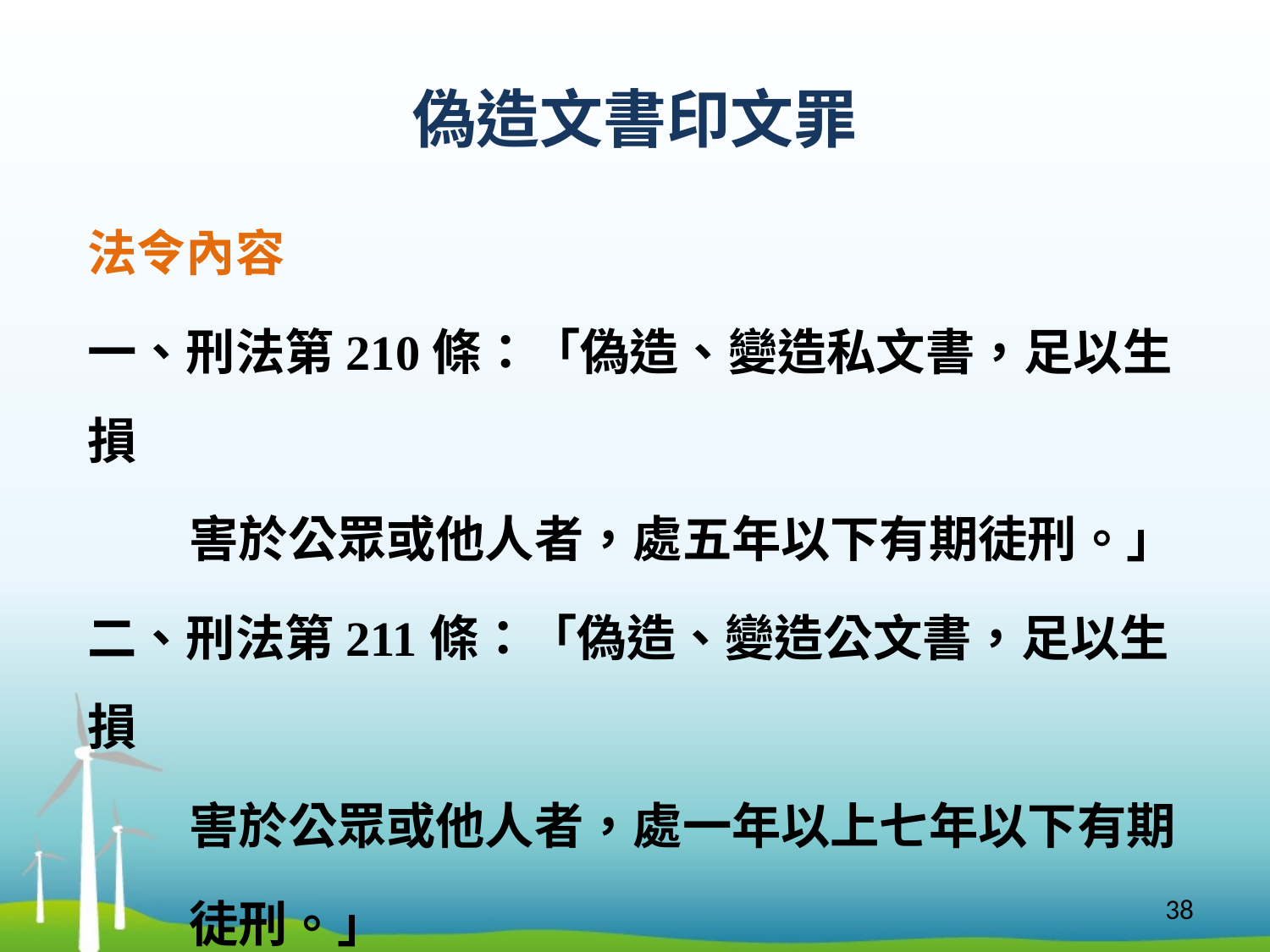

# 偽造文書印文罪
法令內容
一、刑法第210條：「偽造、變造私文書，足以生損
        害於公眾或他人者，處五年以下有期徒刑。」
二、刑法第211條：「偽造、變造公文書，足以生損
        害於公眾或他人者，處一年以上七年以下有期
        徒刑。」

38